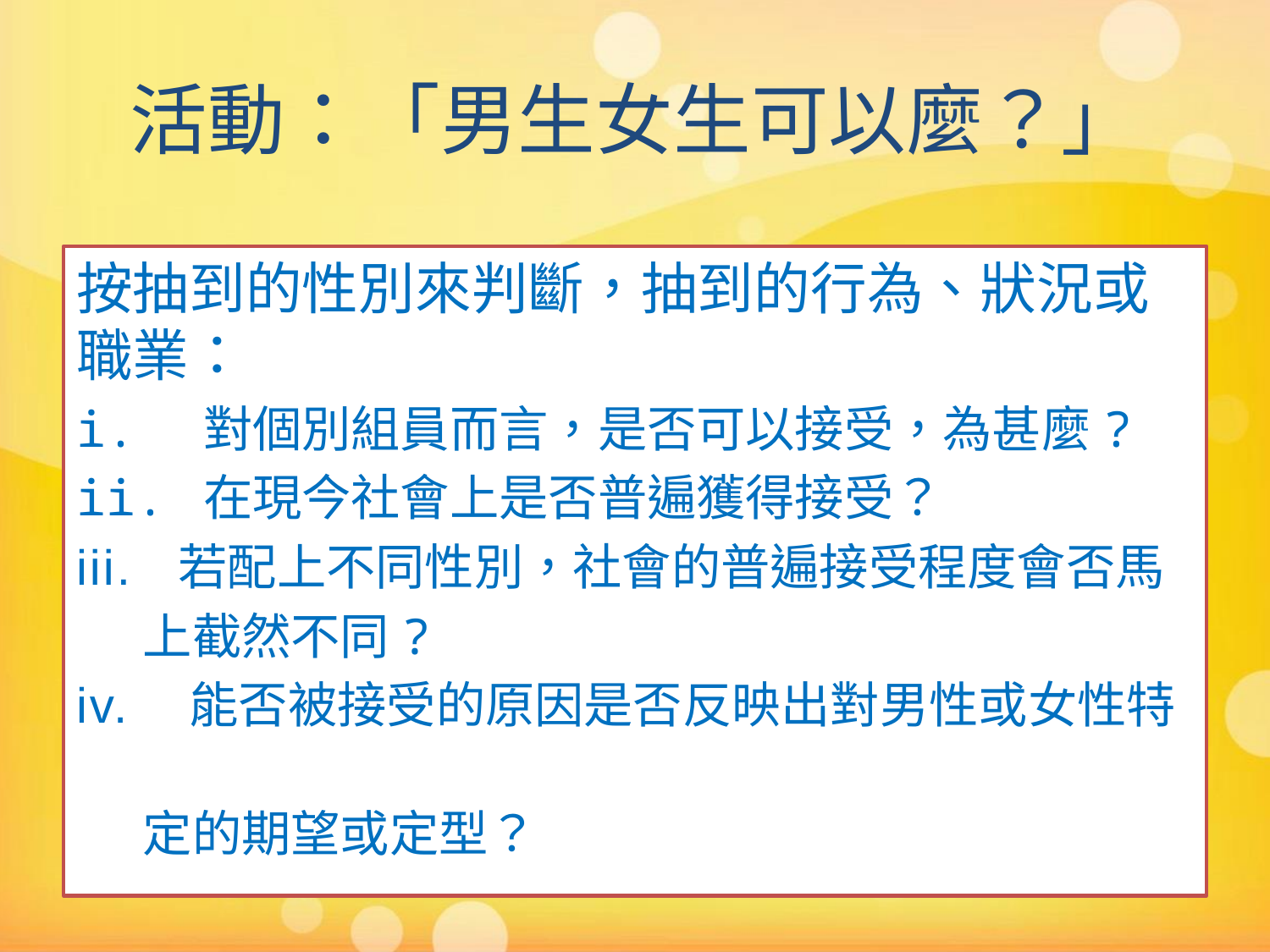

# 活動：「男生女生可以麼？」
按抽到的性別來判斷，抽到的行為、狀況或職業：
i.	對個別組員而言，是否可以接受，為甚麼?
ii.	在現今社會上是否普遍獲得接受？
 若配上不同性別，社會的普遍接受程度會否馬
     上截然不同?
  能否被接受的原因是否反映出對男性或女性特
     定的期望或定型？